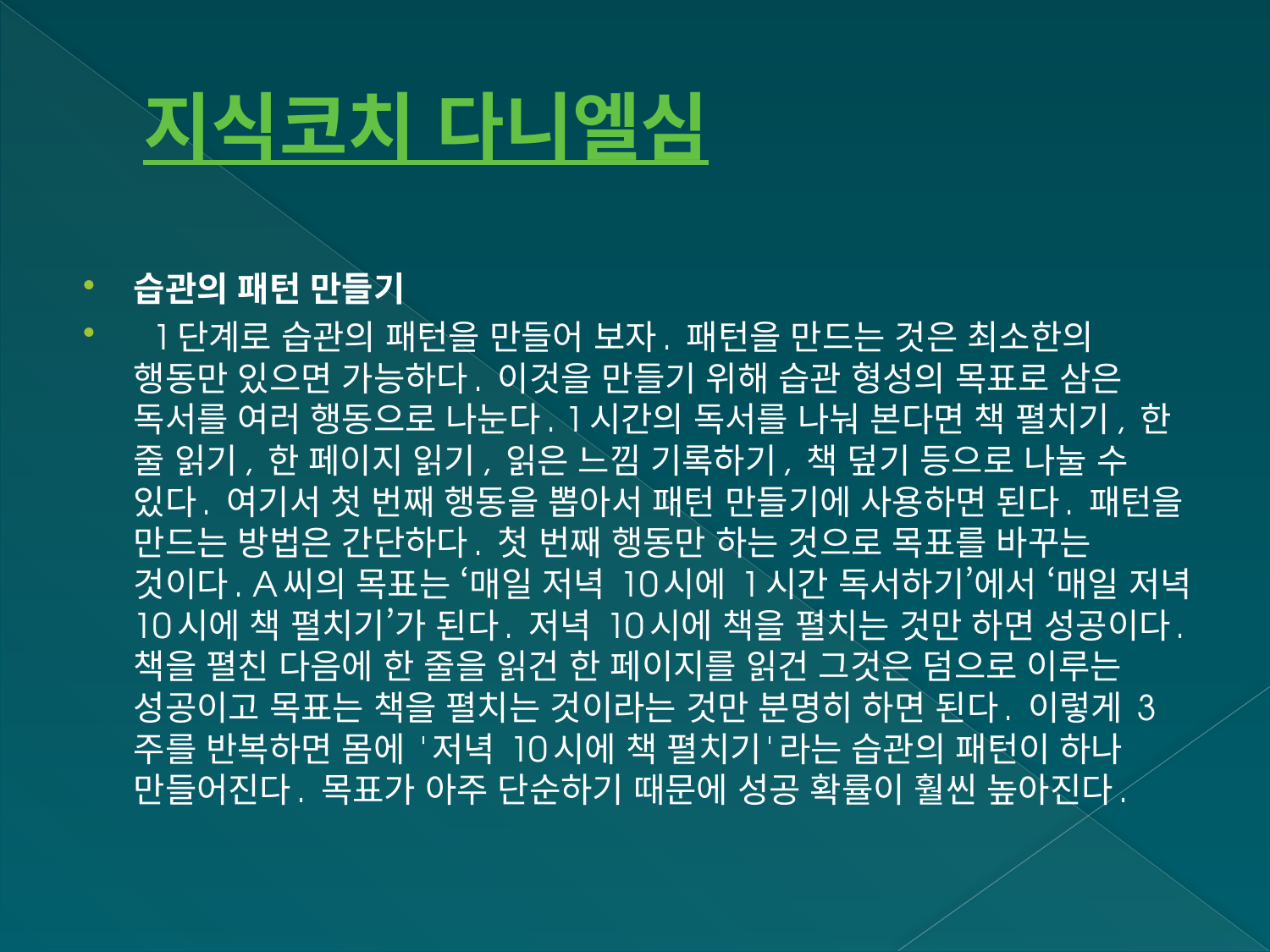

# 지식코치 다니엘심
습관의 패턴 만들기
  1단계로 습관의 패턴을 만들어 보자. 패턴을 만드는 것은 최소한의 행동만 있으면 가능하다. 이것을 만들기 위해 습관 형성의 목표로 삼은 독서를 여러 행동으로 나눈다. 1시간의 독서를 나눠 본다면 책 펼치기, 한 줄 읽기, 한 페이지 읽기, 읽은 느낌 기록하기, 책 덮기 등으로 나눌 수 있다. 여기서 첫 번째 행동을 뽑아서 패턴 만들기에 사용하면 된다. 패턴을 만드는 방법은 간단하다. 첫 번째 행동만 하는 것으로 목표를 바꾸는 것이다. A씨의 목표는 ‘매일 저녁 10시에 1시간 독서하기’에서 ‘매일 저녁 10시에 책 펼치기’가 된다. 저녁 10시에 책을 펼치는 것만 하면 성공이다. 책을 펼친 다음에 한 줄을 읽건 한 페이지를 읽건 그것은 덤으로 이루는 성공이고 목표는 책을 펼치는 것이라는 것만 분명히 하면 된다. 이렇게 3주를 반복하면 몸에 '저녁 10시에 책 펼치기'라는 습관의 패턴이 하나 만들어진다. 목표가 아주 단순하기 때문에 성공 확률이 훨씬 높아진다.